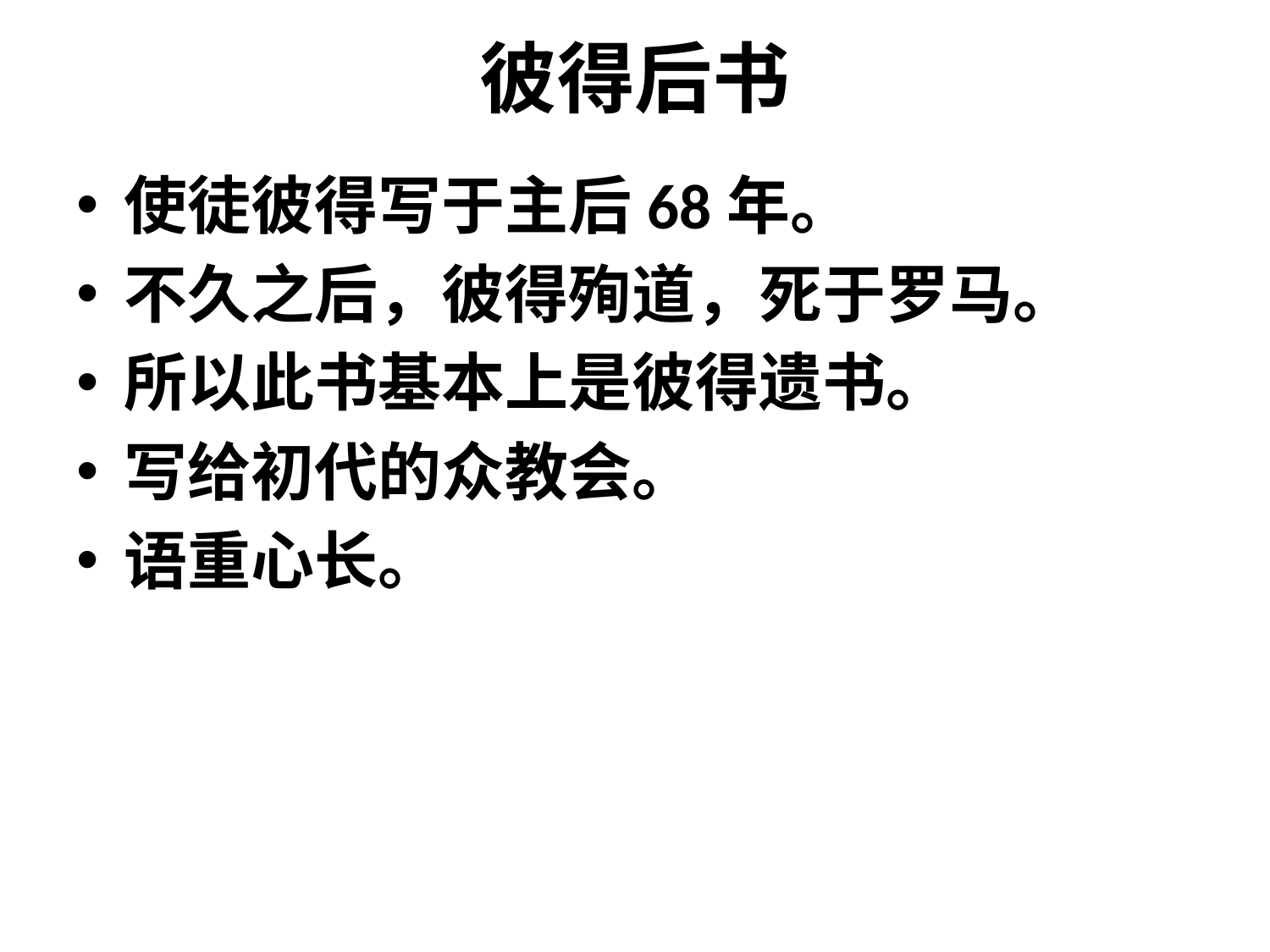

# 彼得后书
使徒彼得写于主后68年。
不久之后，彼得殉道，死于罗马。
所以此书基本上是彼得遗书。
写给初代的众教会。
语重心长。